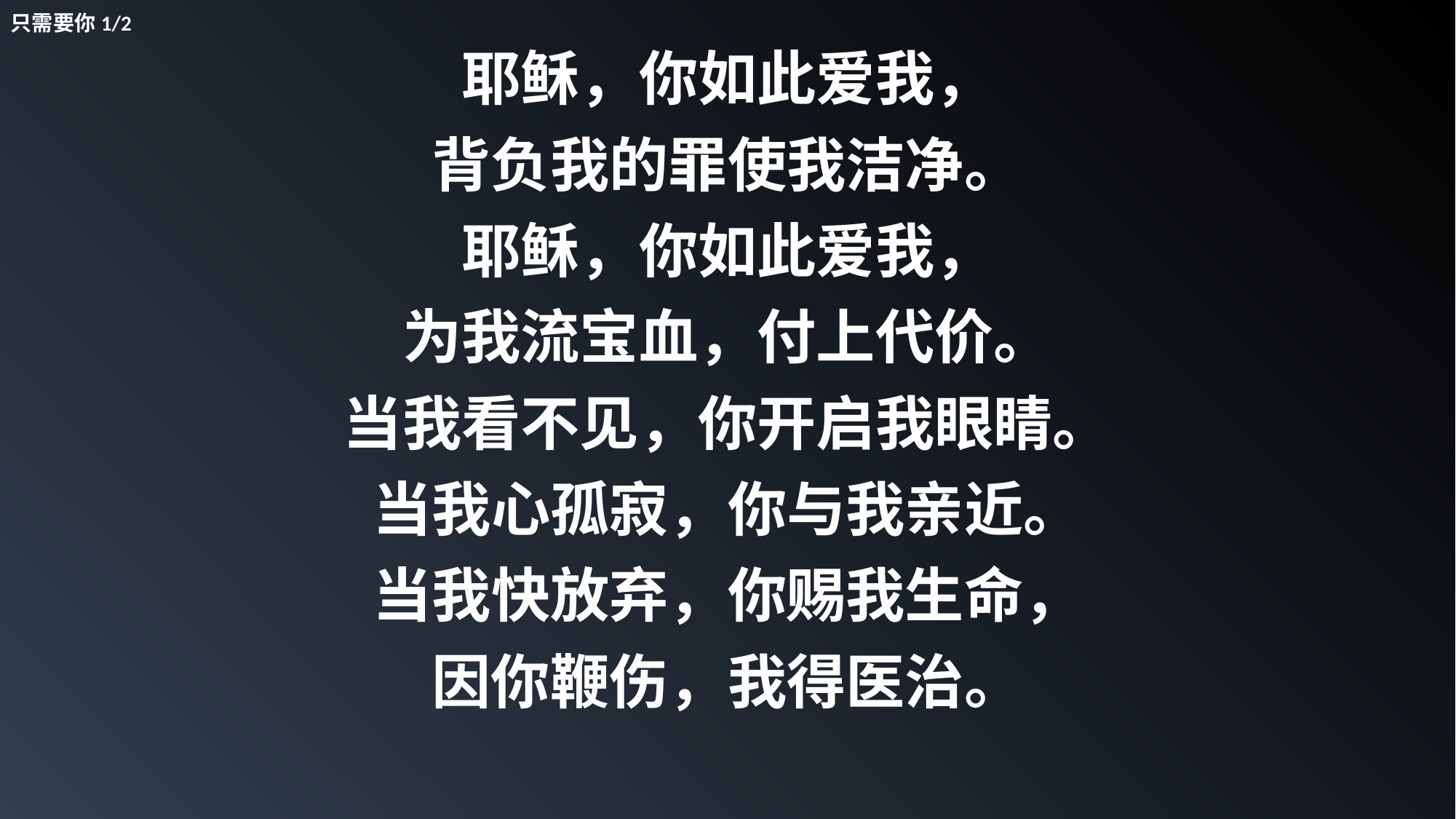

耶稣，你如此爱我，
背负我的罪使我洁净。
耶稣，你如此爱我，
为我流宝血，付上代价。
当我看不见，你开启我眼睛。
当我心孤寂，你与我亲近。
当我快放弃，你赐我生命，
因你鞭伤，我得医治。

只需要你1/2